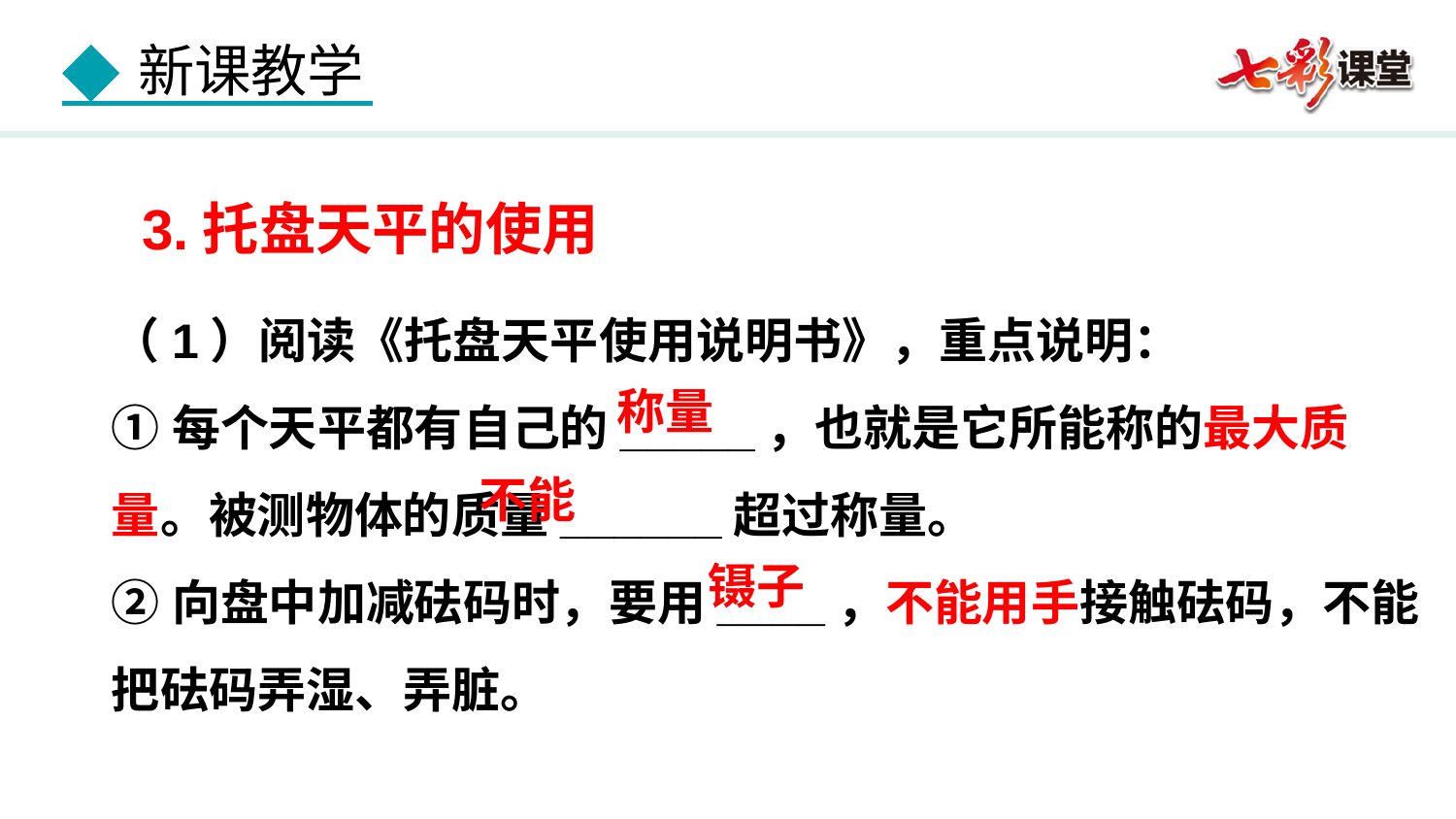

3.托盘天平的使用
（1）阅读《托盘天平使用说明书》，重点说明：
①每个天平都有自己的_____，也就是它所能称的最大质量。被测物体的质量______超过称量。
②向盘中加减砝码时，要用____，不能用手接触砝码，不能把砝码弄湿、弄脏。
称量
不能
镊子